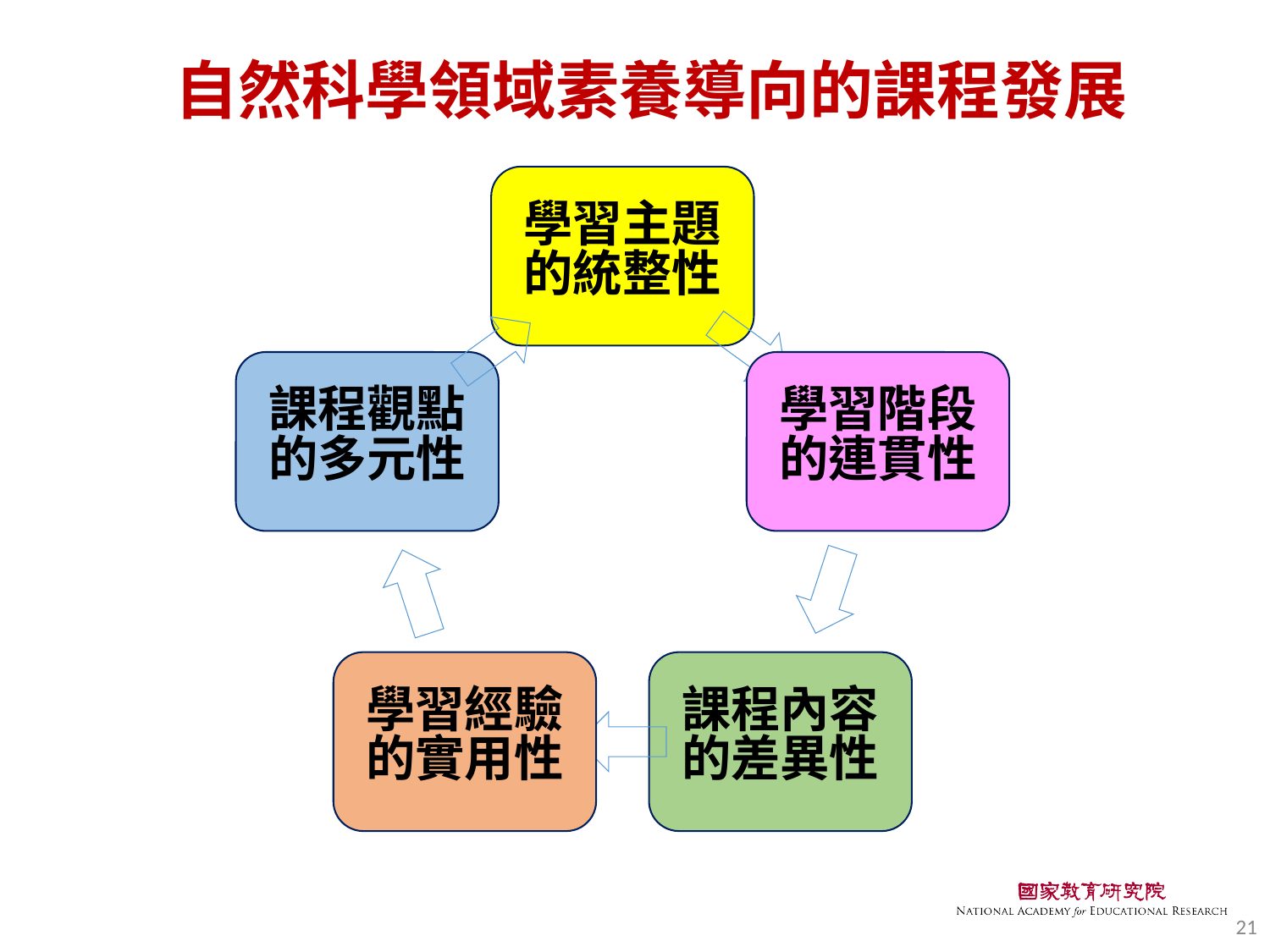

自然科學領域素養導向的課程發展
學習主題
的統整性
學習階段
的連貫性
課程內容
的差異性
學習經驗
的實用性
課程觀點
的多元性
21